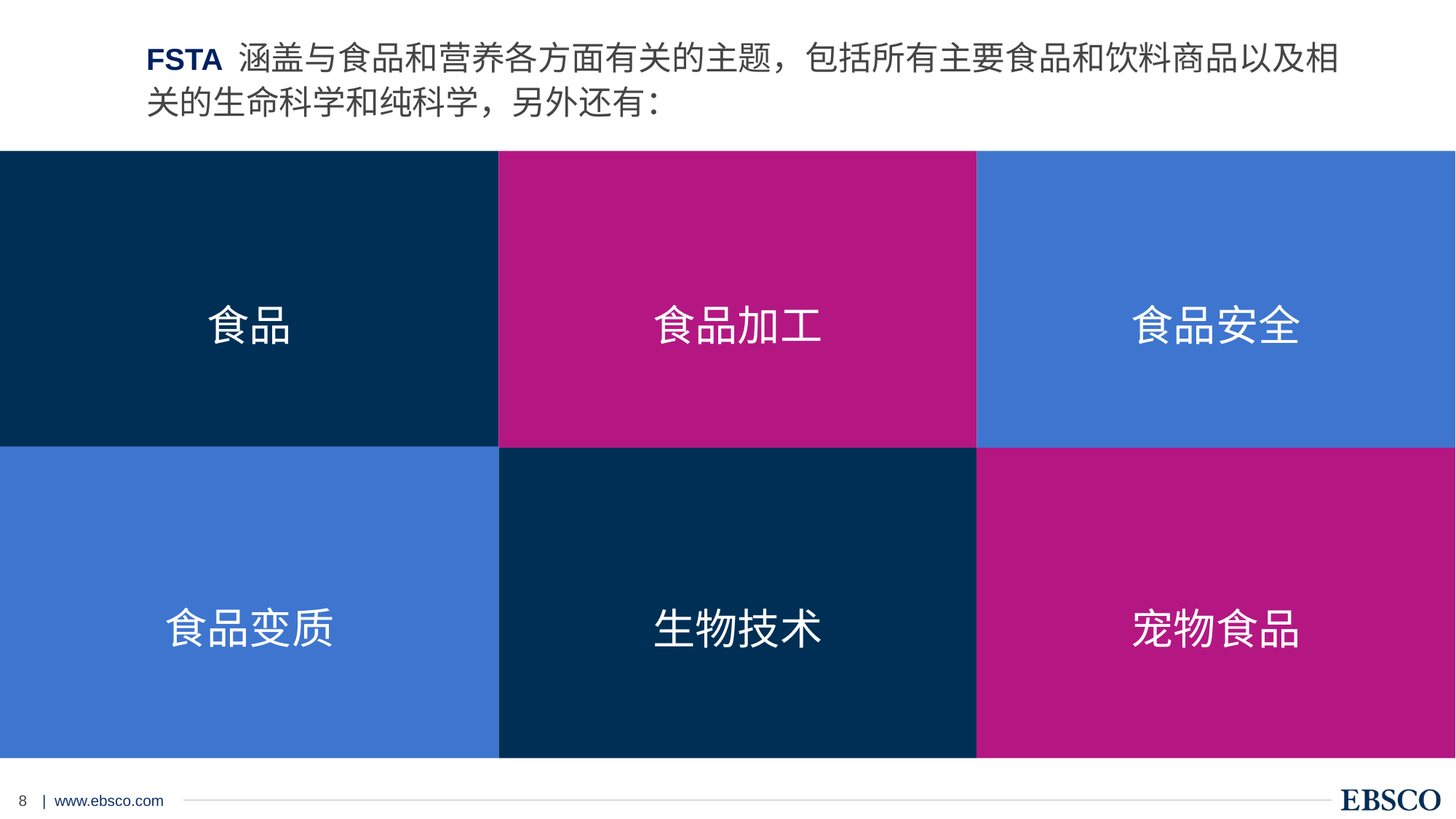

# FSTA 涵盖与食品和营养各方面有关的主题，包括所有主要食品和饮料商品以及相关的生命科学和纯科学，另外还有：
食品
食品加工
食品安全

食品变质
宠物食品
生物技术